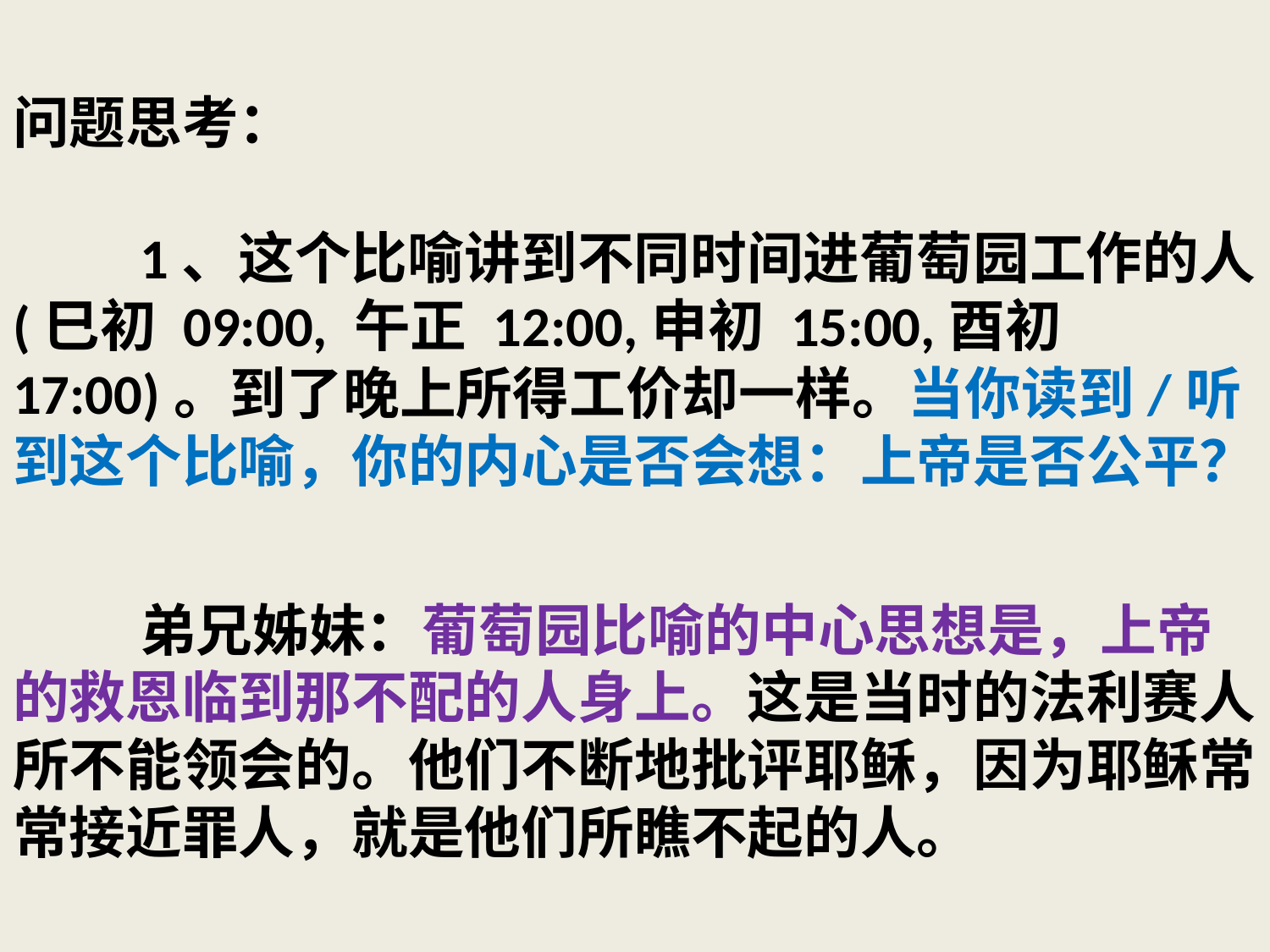

# 问题思考： 1、这个比喻讲到不同时间进葡萄园工作的人(巳初 09:00, 午正 12:00,申初 15:00,酉初 17:00)。到了晚上所得工价却一样。当你读到/听到这个比喻，你的内心是否会想：上帝是否公平？ 弟兄姊妹：葡萄园比喻的中心思想是，上帝的救恩临到那不配的人身上。这是当时的法利赛人所不能领会的。他们不断地批评耶稣，因为耶稣常常接近罪人，就是他们所瞧不起的人。